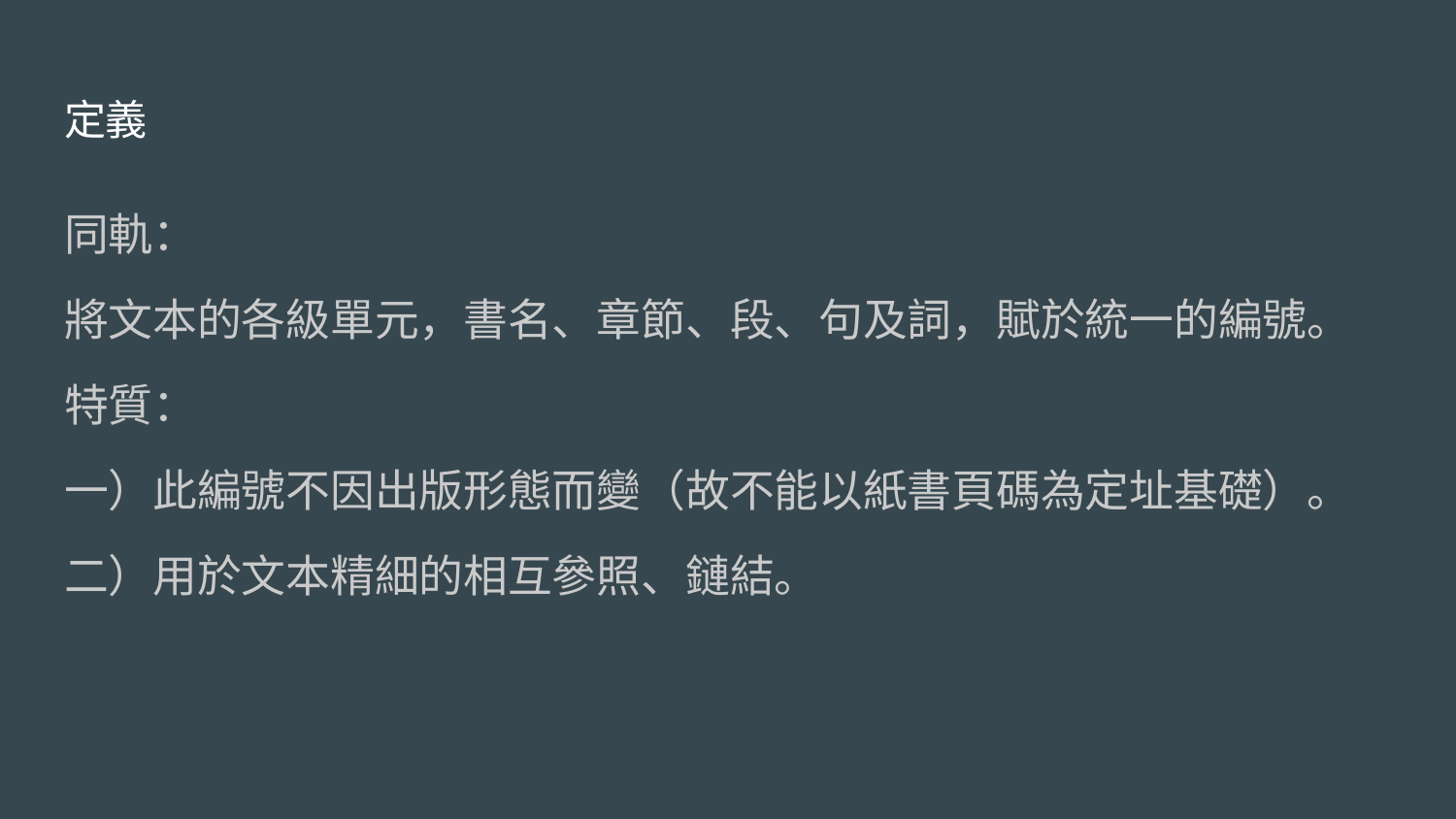

# 定義
同軌：
將文本的各級單元，書名、章節、段、句及詞，賦於統一的編號。
特質：
一）此編號不因出版形態而變（故不能以紙書頁碼為定址基礎）。
二）用於文本精細的相互參照、鏈結。